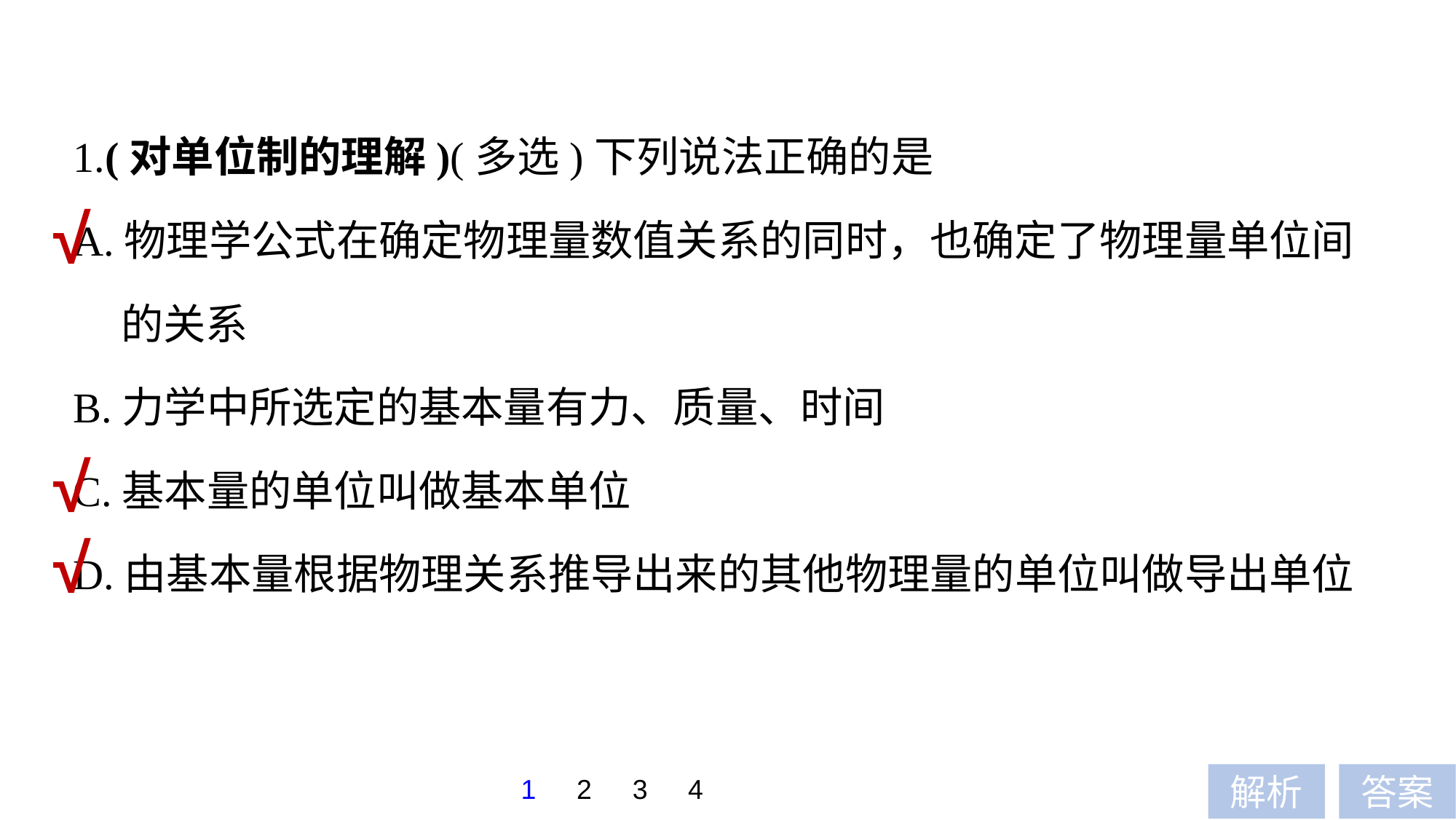

1.(对单位制的理解)(多选)下列说法正确的是
A.物理学公式在确定物理量数值关系的同时，也确定了物理量单位间
    的关系
B.力学中所选定的基本量有力、质量、时间
C.基本量的单位叫做基本单位
D.由基本量根据物理关系推导出来的其他物理量的单位叫做导出单位
√
√
√
1
2
3
4
解析
答案